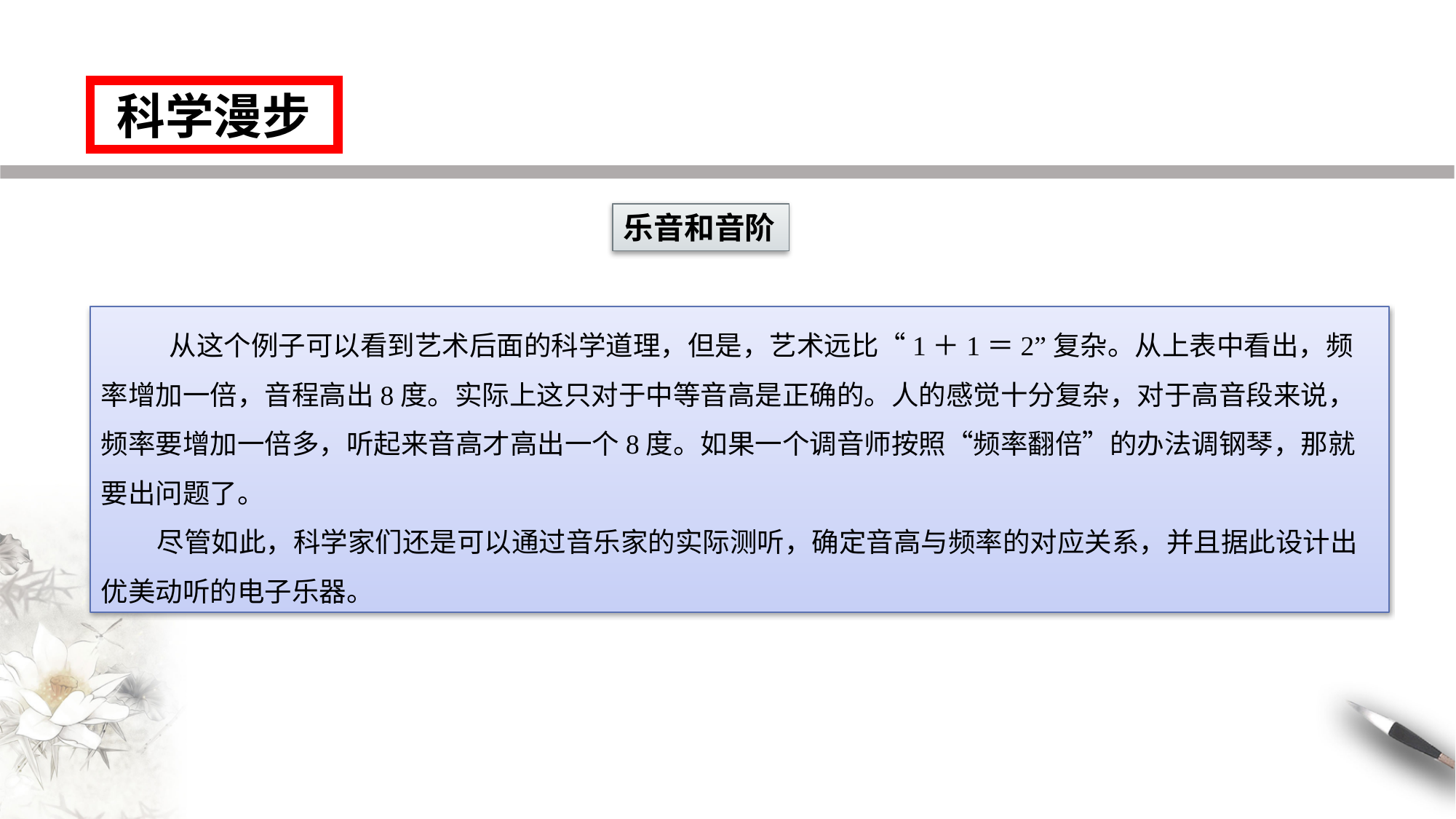

科学漫步

乐音和音阶
          从这个例子可以看到艺术后面的科学道理，但是，艺术远比“1＋1＝2”复杂。从上表中看出，频率增加一倍，音程高出8度。实际上这只对于中等音高是正确的。人的感觉十分复杂，对于高音段来说，频率要增加一倍多，听起来音高才高出一个8度。如果一个调音师按照“频率翻倍”的办法调钢琴，那就要出问题了。
        尽管如此，科学家们还是可以通过音乐家的实际测听，确定音高与频率的对应关系，并且据此设计出优美动听的电子乐器。